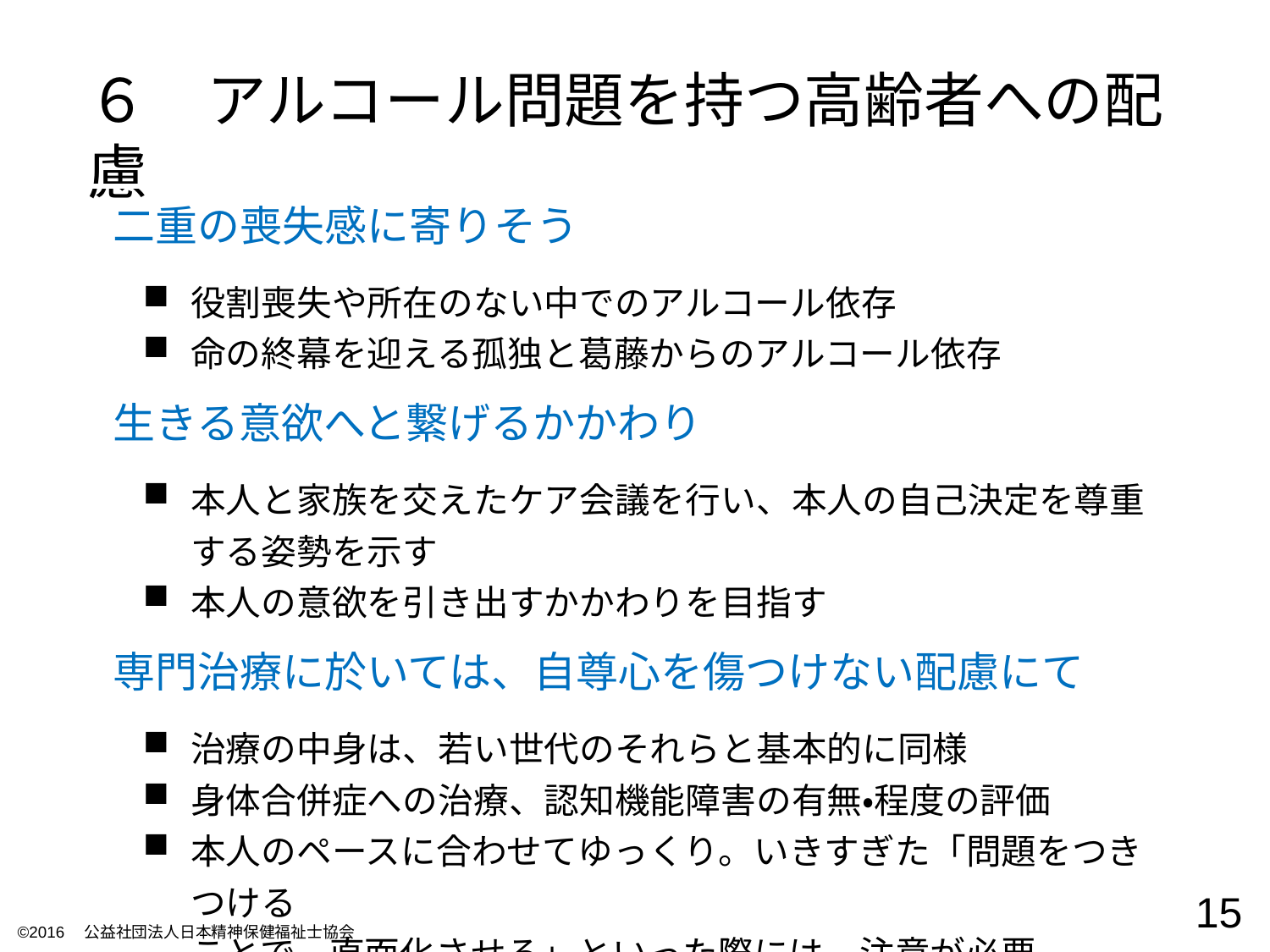

|  |
| --- |
６　アルコール問題を持つ高齢者への配慮
| 二重の喪失感に寄りそう 役割喪失や所在のない中でのアルコール依存 命の終幕を迎える孤独と葛藤からのアルコール依存 |
| --- |
| 生きる意欲へと繋げるかかわり 本人と家族を交えたケア会議を行い、本人の自己決定を尊重する姿勢を示す 本人の意欲を引き出すかかわりを目指す |
| 専門治療に於いては、自尊心を傷つけない配慮にて 治療の中身は、若い世代のそれらと基本的に同様 身体合併症への治療、認知機能障害の有無・程度の評価 本人のペースに合わせてゆっくり。いきすぎた「問題をつきつける ことで、直面化させる」といった際には、注意が必要 |
15
©2016　公益社団法人日本精神保健福祉士協会